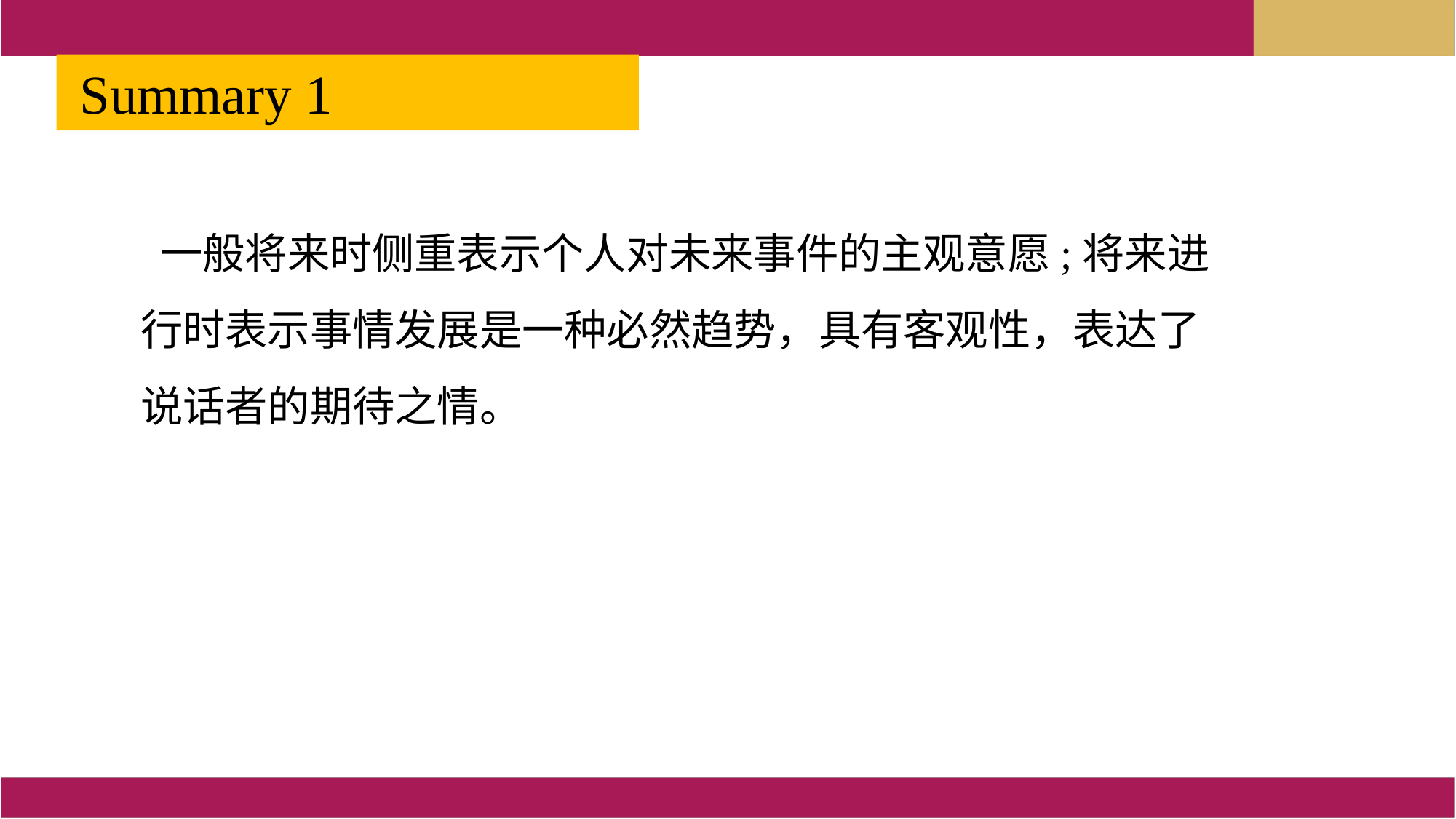

Summary 1
 一般将来时侧重表示个人对未来事件的主观意愿;将来进行时表示事情发展是一种必然趋势，具有客观性，表达了说话者的期待之情。